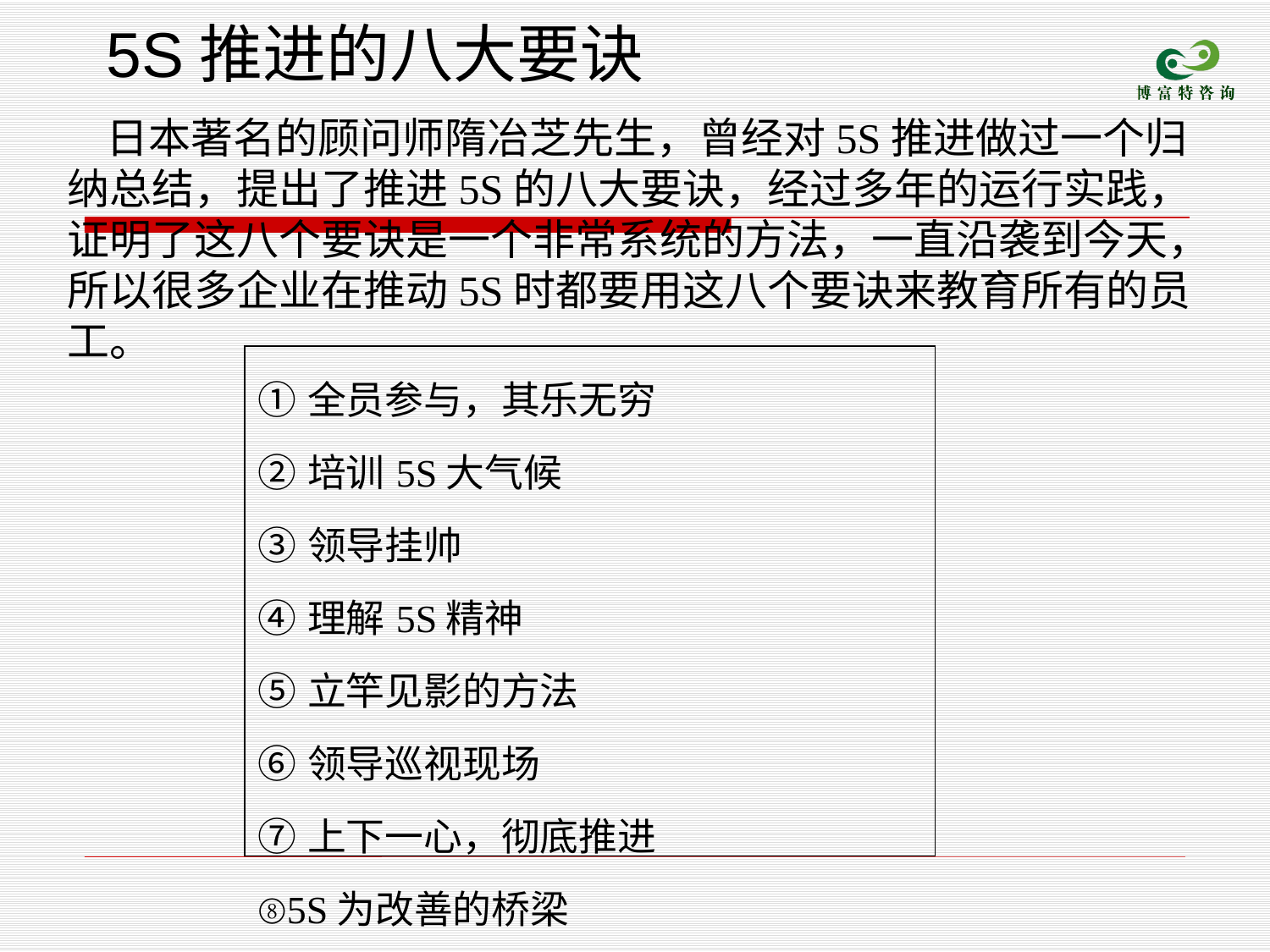

5S推进的八大要诀

日本著名的顾问师隋冶芝先生，曾经对5S推进做过一个归纳总结，提出了推进5S的八大要诀，经过多年的运行实践，证明了这八个要诀是一个非常系统的方法，一直沿袭到今天，所以很多企业在推动5S时都要用这八个要诀来教育所有的员工。
| ①全员参与，其乐无穷 ②培训5S大气候 ③领导挂帅 ④理解5S精神 ⑤立竿见影的方法 ⑥领导巡视现场 ⑦上下一心，彻底推进 ⑧5S为改善的桥梁 |
| --- |
308